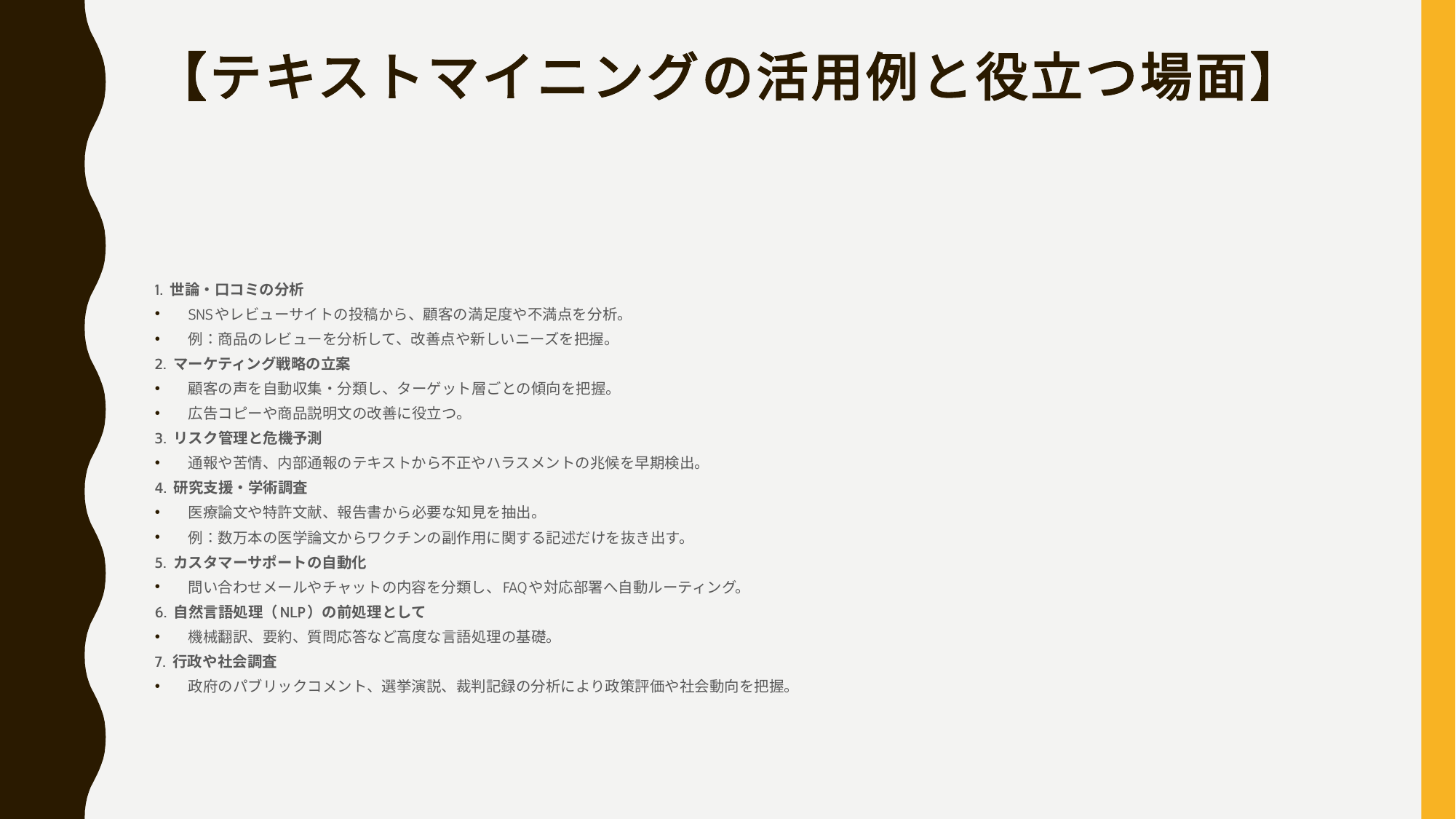

# 【テキストマイニングの活用例と役立つ場面】
1. 世論・口コミの分析
SNSやレビューサイトの投稿から、顧客の満足度や不満点を分析。
例：商品のレビューを分析して、改善点や新しいニーズを把握。
2. マーケティング戦略の立案
顧客の声を自動収集・分類し、ターゲット層ごとの傾向を把握。
広告コピーや商品説明文の改善に役立つ。
3. リスク管理と危機予測
通報や苦情、内部通報のテキストから不正やハラスメントの兆候を早期検出。
4. 研究支援・学術調査
医療論文や特許文献、報告書から必要な知見を抽出。
例：数万本の医学論文からワクチンの副作用に関する記述だけを抜き出す。
5. カスタマーサポートの自動化
問い合わせメールやチャットの内容を分類し、FAQや対応部署へ自動ルーティング。
6. 自然言語処理（NLP）の前処理として
機械翻訳、要約、質問応答など高度な言語処理の基礎。
7. 行政や社会調査
政府のパブリックコメント、選挙演説、裁判記録の分析により政策評価や社会動向を把握。